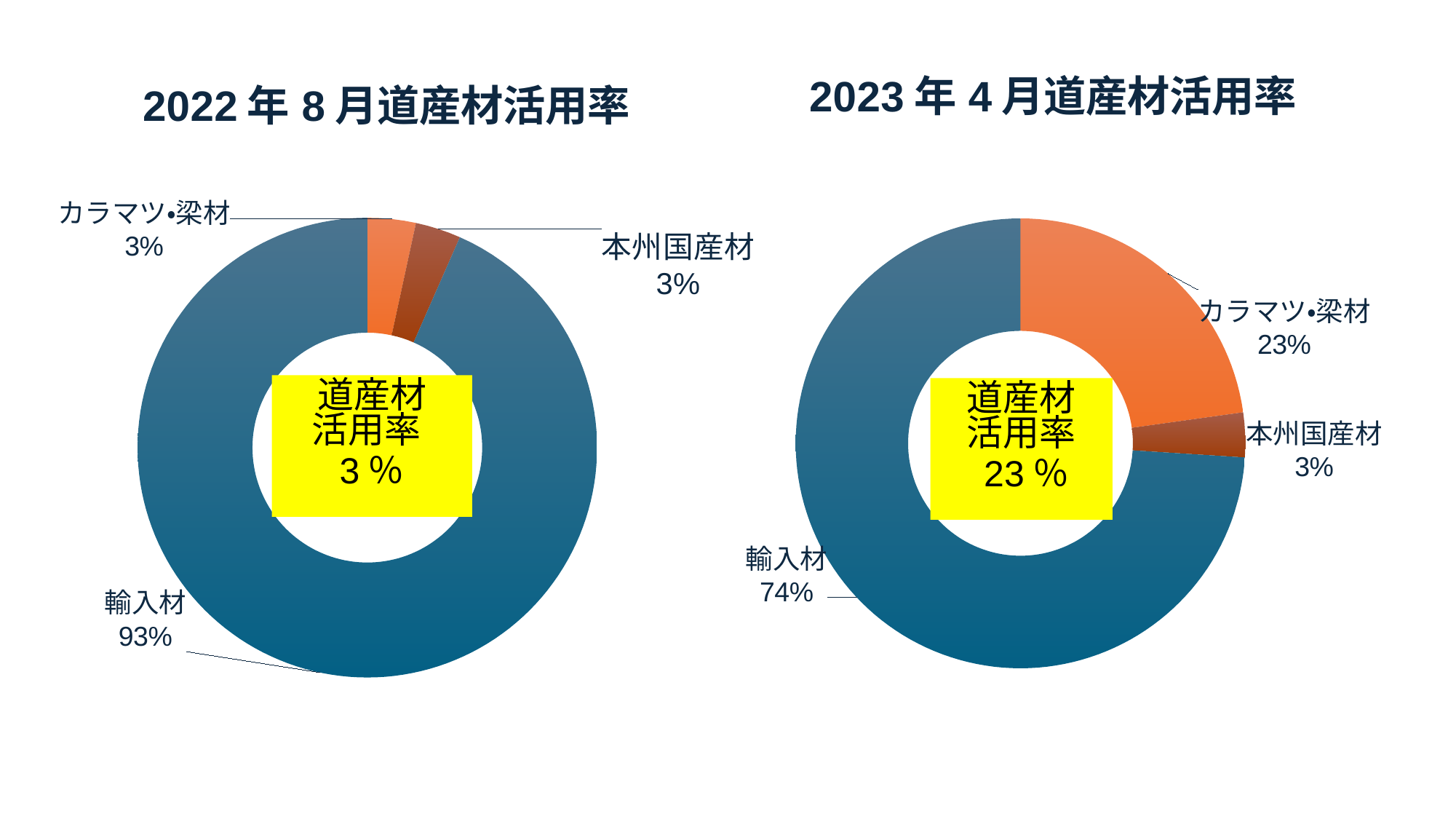

### Chart: 2023年4月道産材活用率

| Category |  |
|---|---|
| カラマツ・梁材 | 0.228 |
| カラマツ・柱材 | None |
| トドマツ・羽柄材 | None |
| 本州国産材 | 0.032 |
| 輸入材 | 0.74 |

### Chart: 2022年8月道産材活用率

| Category |  |
|---|---|
| カラマツ・梁材 | 0.034 |
| カラマツ・柱材 | None |
| トドマツ・羽柄材 | None |
| 本州国産材 | 0.032 |
| 輸入材 | 0.934 |